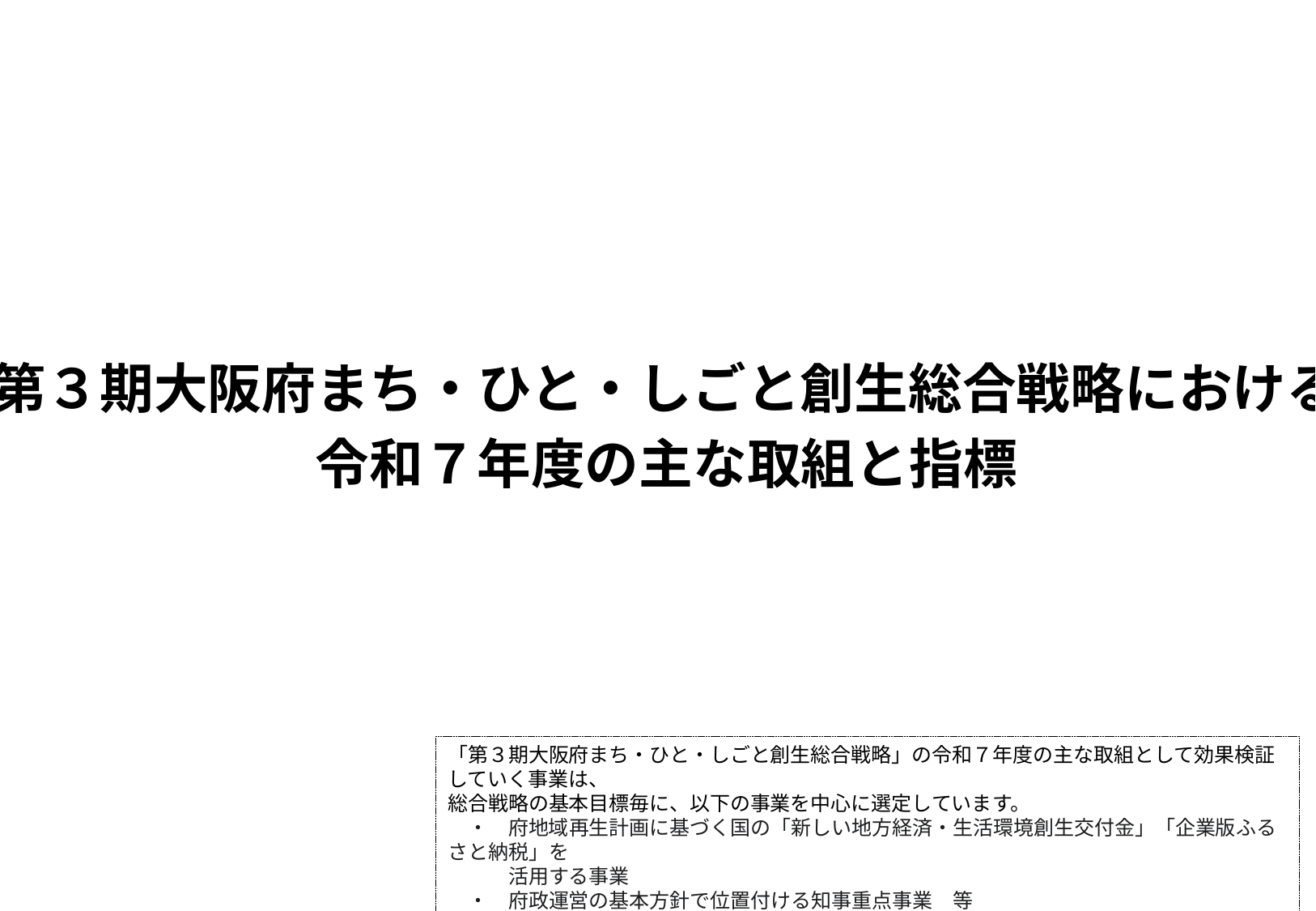

第３期大阪府まち・ひと・しごと創生総合戦略における
令和７年度の主な取組と指標
「第３期大阪府まち・ひと・しごと創生総合戦略」の令和７年度の主な取組として効果検証していく事業は、
総合戦略の基本目標毎に、以下の事業を中心に選定しています。
　・　府地域再生計画に基づく国の「新しい地方経済・生活環境創生交付金」「企業版ふるさと納税」を
　　　活用する事業
　・　府政運営の基本方針で位置付ける知事重点事業　等